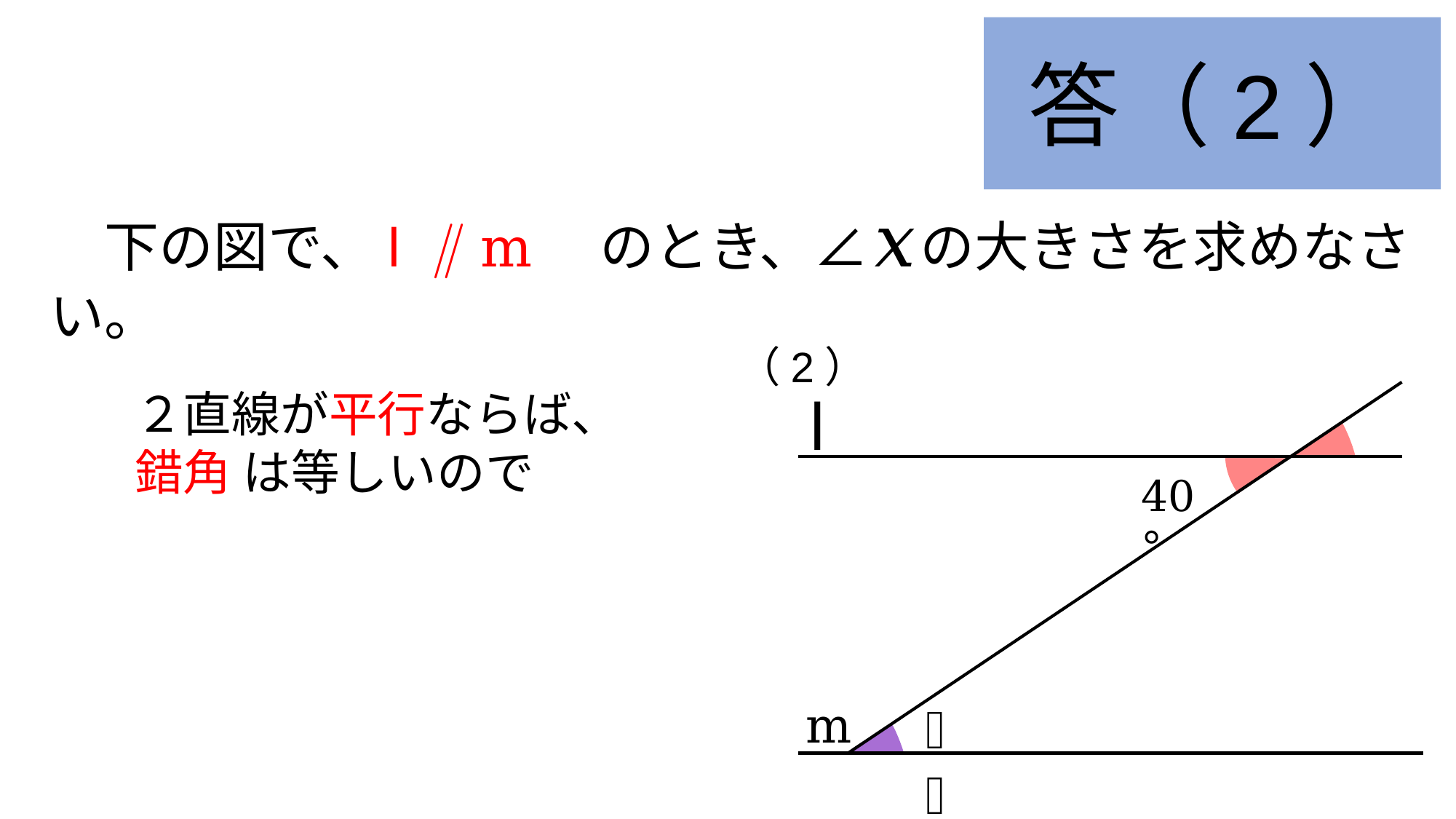

答（2）
　下の図で、l  ⫽ m　のとき、∠𝑥の大きさを求めなさい。
（2）

l
２直線が平行ならば、
錯角 は等しいので

40°

𝑥=60°

 m
𝑥